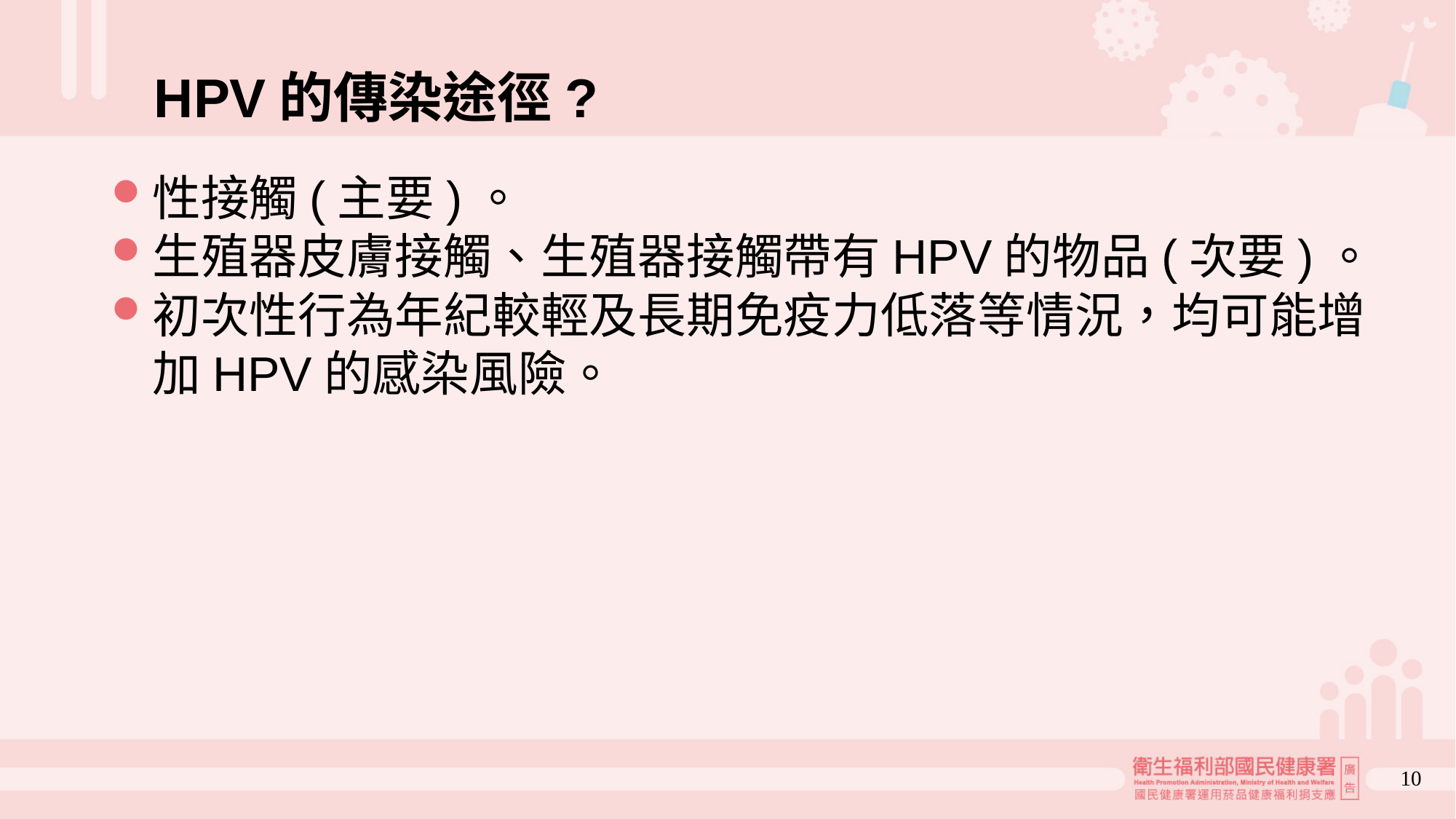

# HPV的傳染途徑?
性接觸(主要)。
生殖器皮膚接觸、生殖器接觸帶有HPV的物品(次要)。
初次性行為年紀較輕及長期免疫力低落等情況，均可能增加HPV的感染風險。

10